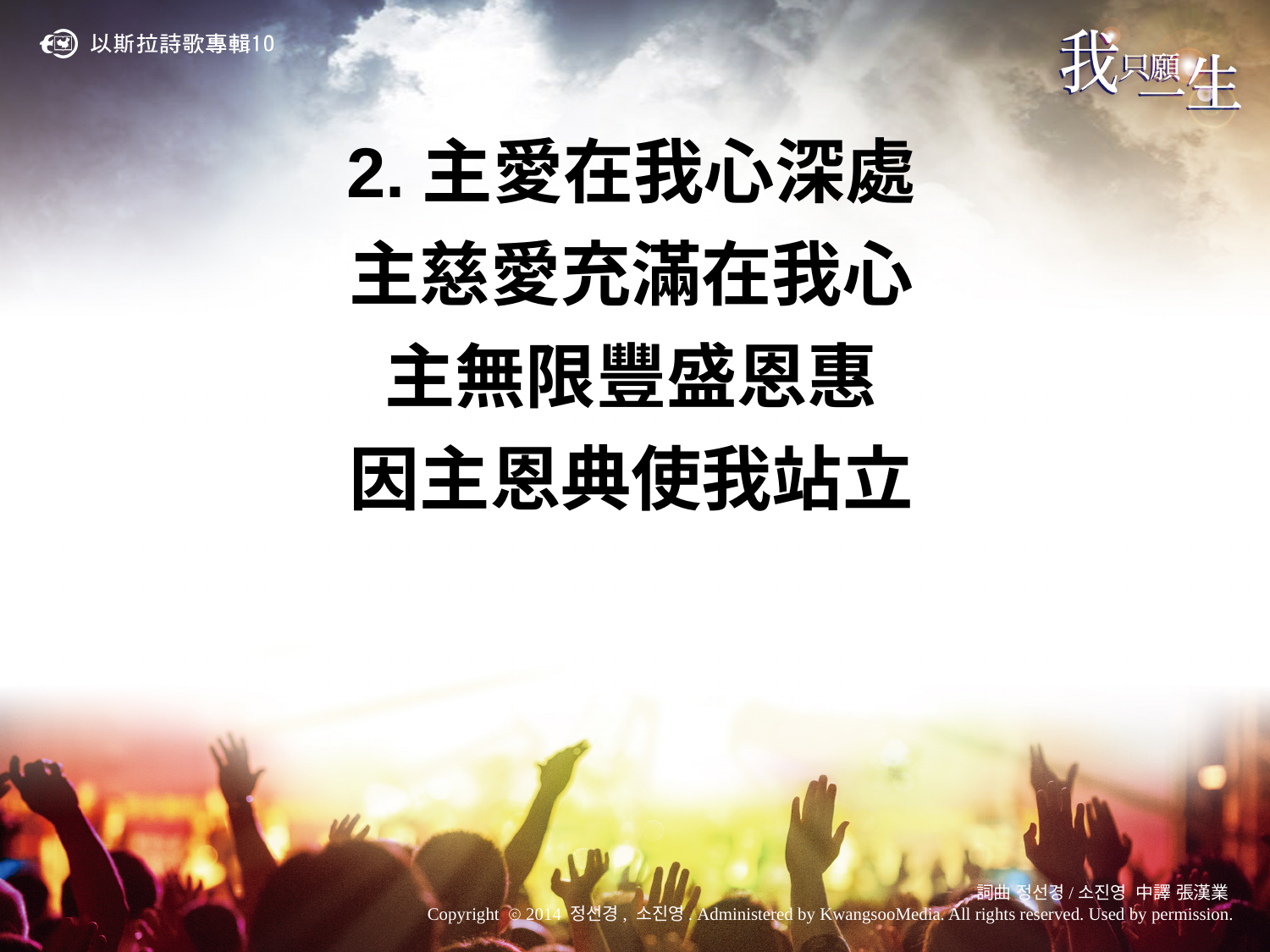

2.主愛在我心深處
主慈愛充滿在我心
主無限豐盛恩惠
因主恩典使我站立
詞曲 정선경/소진영  中譯 張漢業
Copyright  ⓒ 2014 정선경, 소진영. Administered by KwangsooMedia. All rights reserved. Used by permission.